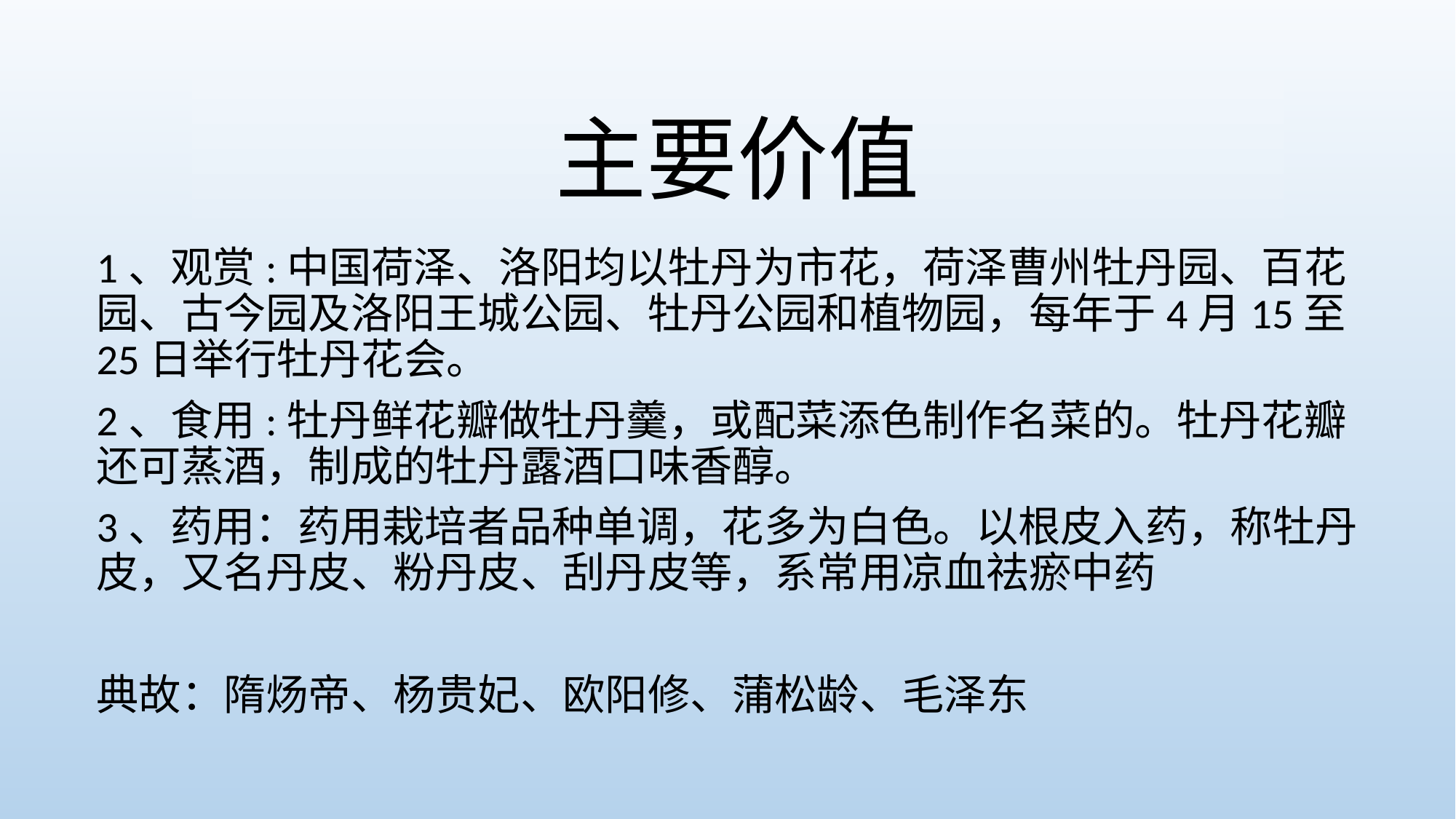

# 主要价值
1、观赏:中国荷泽、洛阳均以牡丹为市花，荷泽曹州牡丹园、百花园、古今园及洛阳王城公园、牡丹公园和植物园，每年于4月15至25日举行牡丹花会。
2、食用:牡丹鲜花瓣做牡丹羹，或配菜添色制作名菜的。牡丹花瓣还可蒸酒，制成的牡丹露酒口味香醇。
3、药用：药用栽培者品种单调，花多为白色。以根皮入药，称牡丹皮，又名丹皮、粉丹皮、刮丹皮等，系常用凉血祛瘀中药

典故：隋炀帝、杨贵妃、欧阳修、蒲松龄、毛泽东